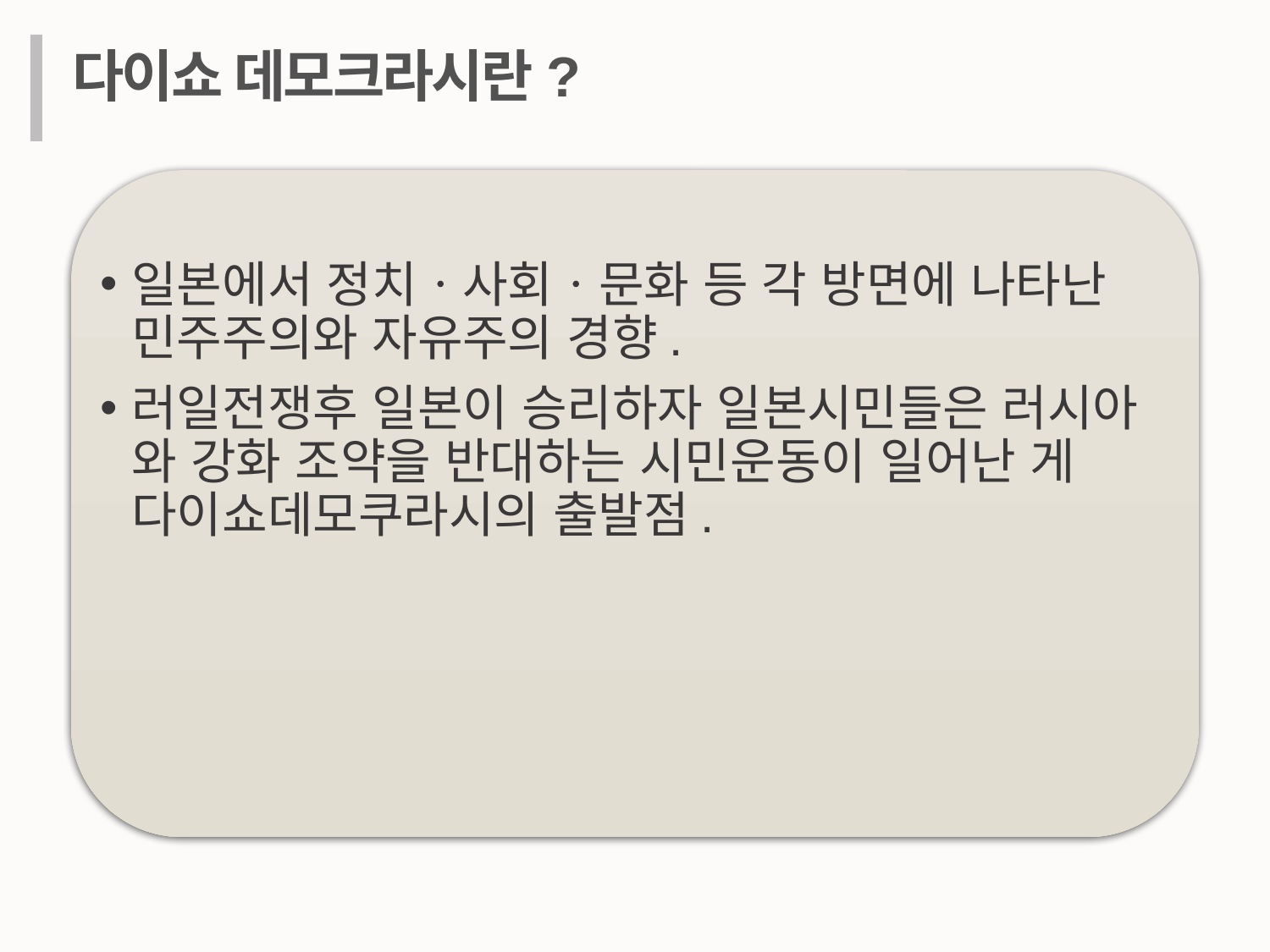

다이쇼 데모크라시란?

일본에서 정치ㆍ사회ㆍ문화 등 각 방면에 나타난 민주주의와 자유주의 경향.
러일전쟁후 일본이 승리하자 일본시민들은 러시아 와 강화 조약을 반대하는 시민운동이 일어난 게  다이쇼데모쿠라시의 출발점.